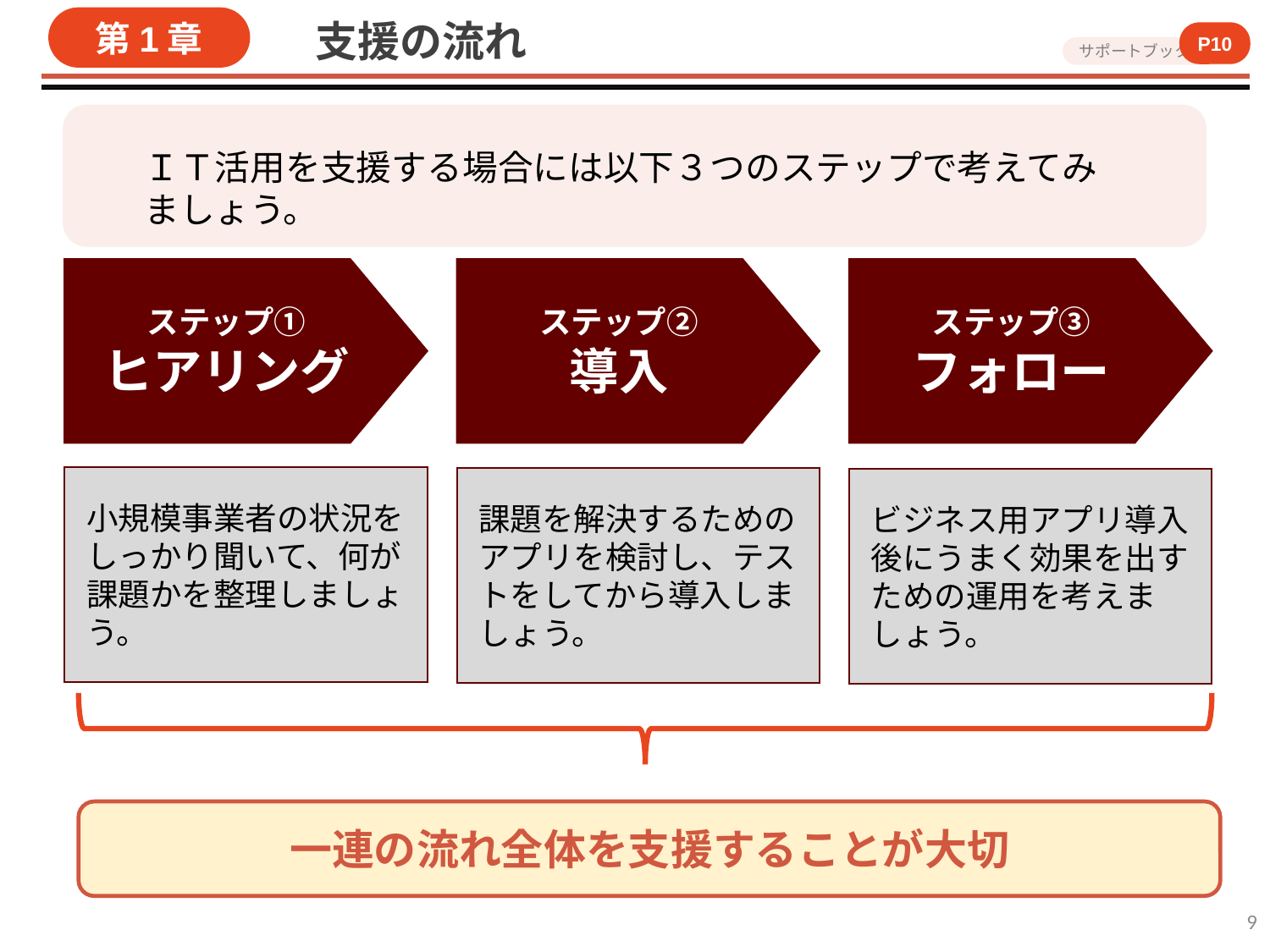

第1章
# 支援の流れ
P10
サポートブック

ＩＴ活用を支援する場合には以下３つのステップで考えてみましょう。

ステップ③
フォロー
ステップ①
ヒアリング
ステップ②
導入
小規模事業者の状況をしっかり聞いて、何が課題かを整理しましょう。
課題を解決するためのアプリを検討し、テストをしてから導入しましょう。
ビジネス用アプリ導入後にうまく効果を出すための運用を考えましょう。
一連の流れ全体を支援することが大切
9